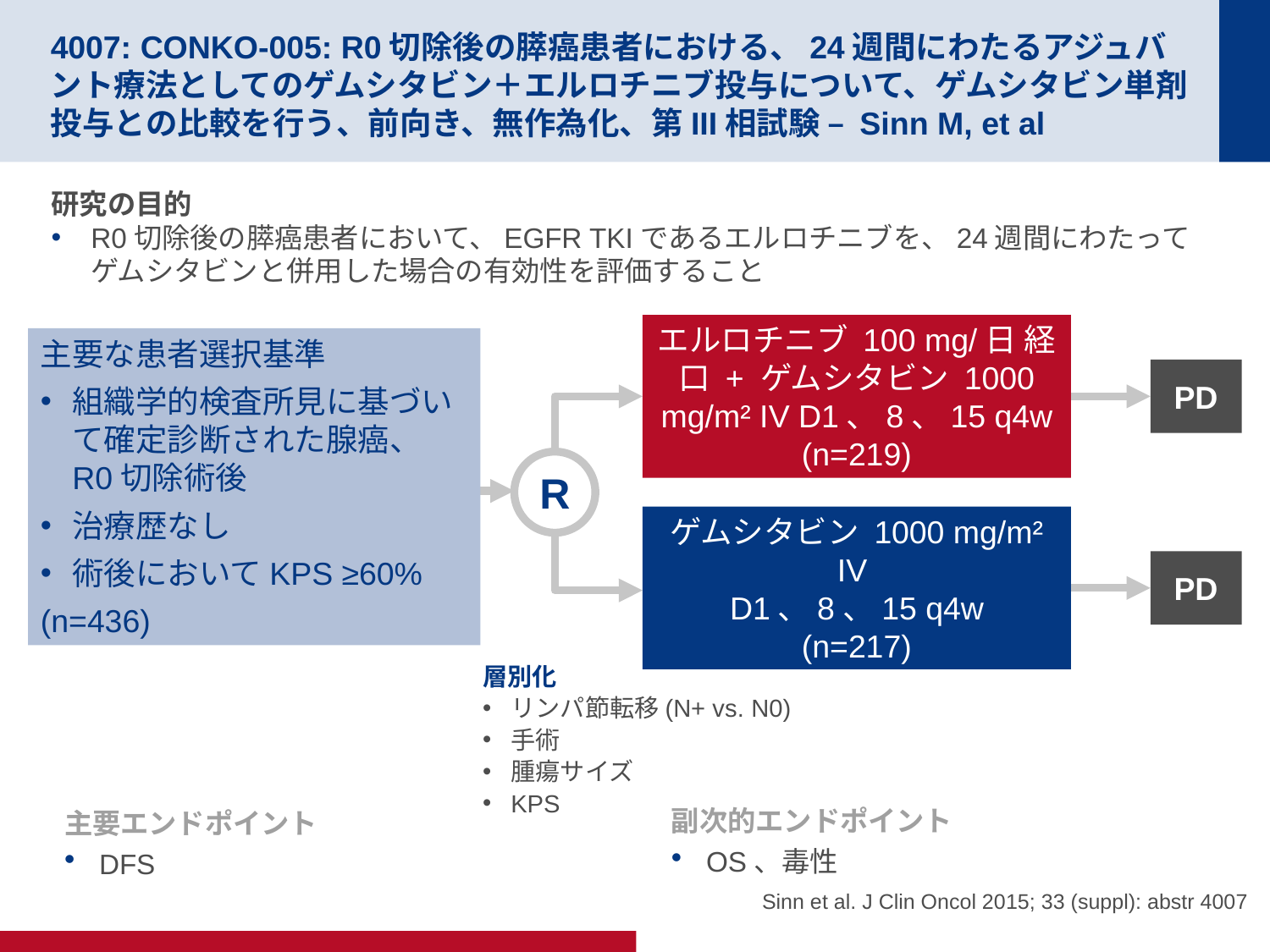

# 4007: CONKO-005: R0切除後の膵癌患者における、24週間にわたるアジュバント療法としてのゲムシタビン＋エルロチニブ投与について、ゲムシタビン単剤投与との比較を行う、前向き、無作為化、第III相試験 – Sinn M, et al
研究の目的
R0切除後の膵癌患者において、EGFR TKIであるエルロチニブを、24週間にわたってゲムシタビンと併用した場合の有効性を評価すること

エルロチニブ 100 mg/日 経口 + ゲムシタビン 1000 mg/m² IV D1、8、15 q4w
(n=219)
主要な患者選択基準
組織学的検査所見に基づいて確定診断された腺癌、
R0切除術後
治療歴なし
術後においてKPS ≥60%
(n=436)
PD
R
ゲムシタビン 1000 mg/m² IV
D1、8、15 q4w
(n=217)
PD
層別化
リンパ節転移(N+ vs. N0)
手術
腫瘍サイズ
KPS
副次的エンドポイント
OS、毒性
主要エンドポイント
DFS
Sinn et al. J Clin Oncol 2015; 33 (suppl): abstr 4007